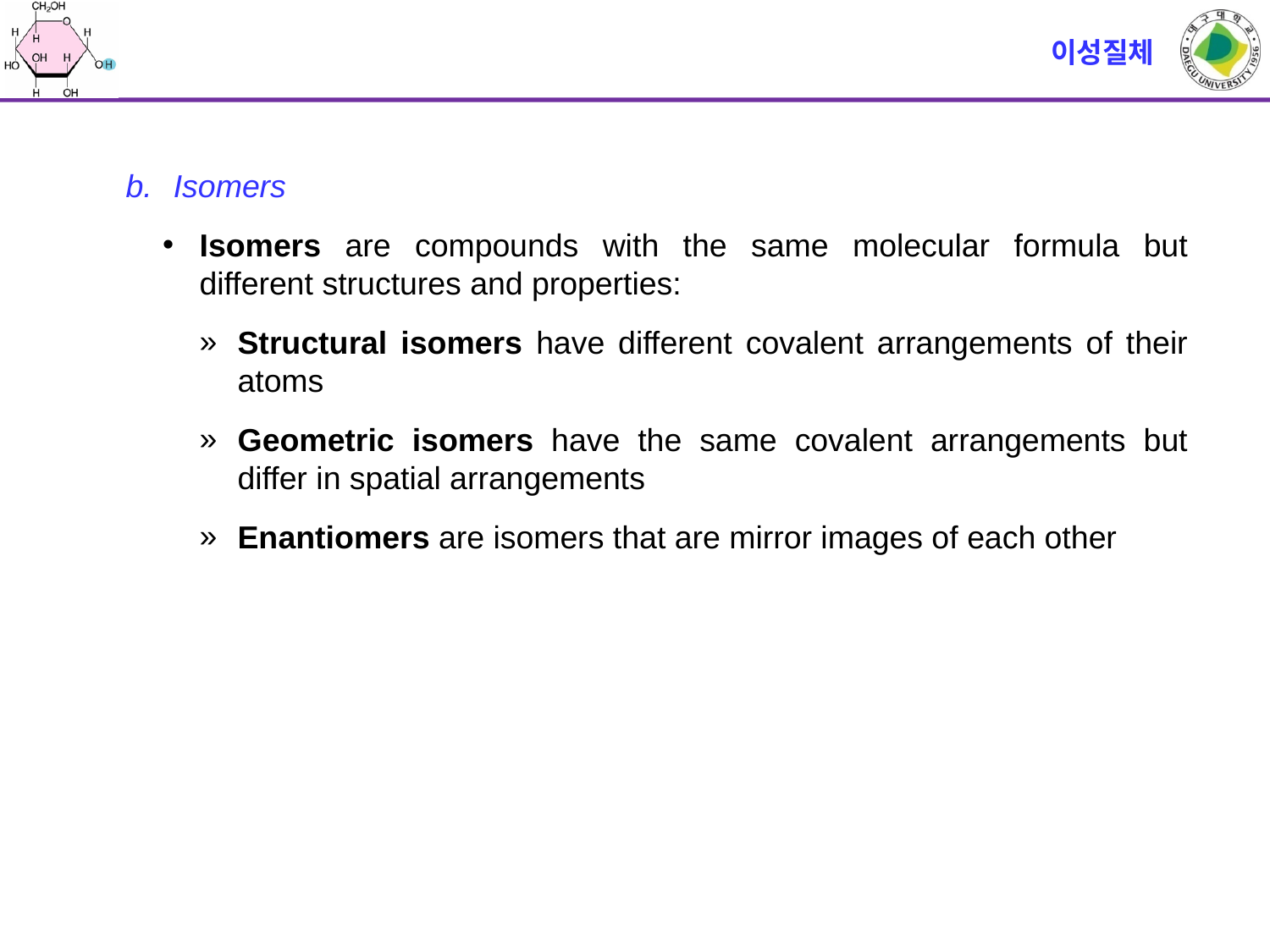

# 이성질체
Isomers
Isomers are compounds with the same molecular formula but different structures and properties:
Structural isomers have different covalent arrangements of their atoms
Geometric isomers have the same covalent arrangements but differ in spatial arrangements
Enantiomers are isomers that are mirror images of each other